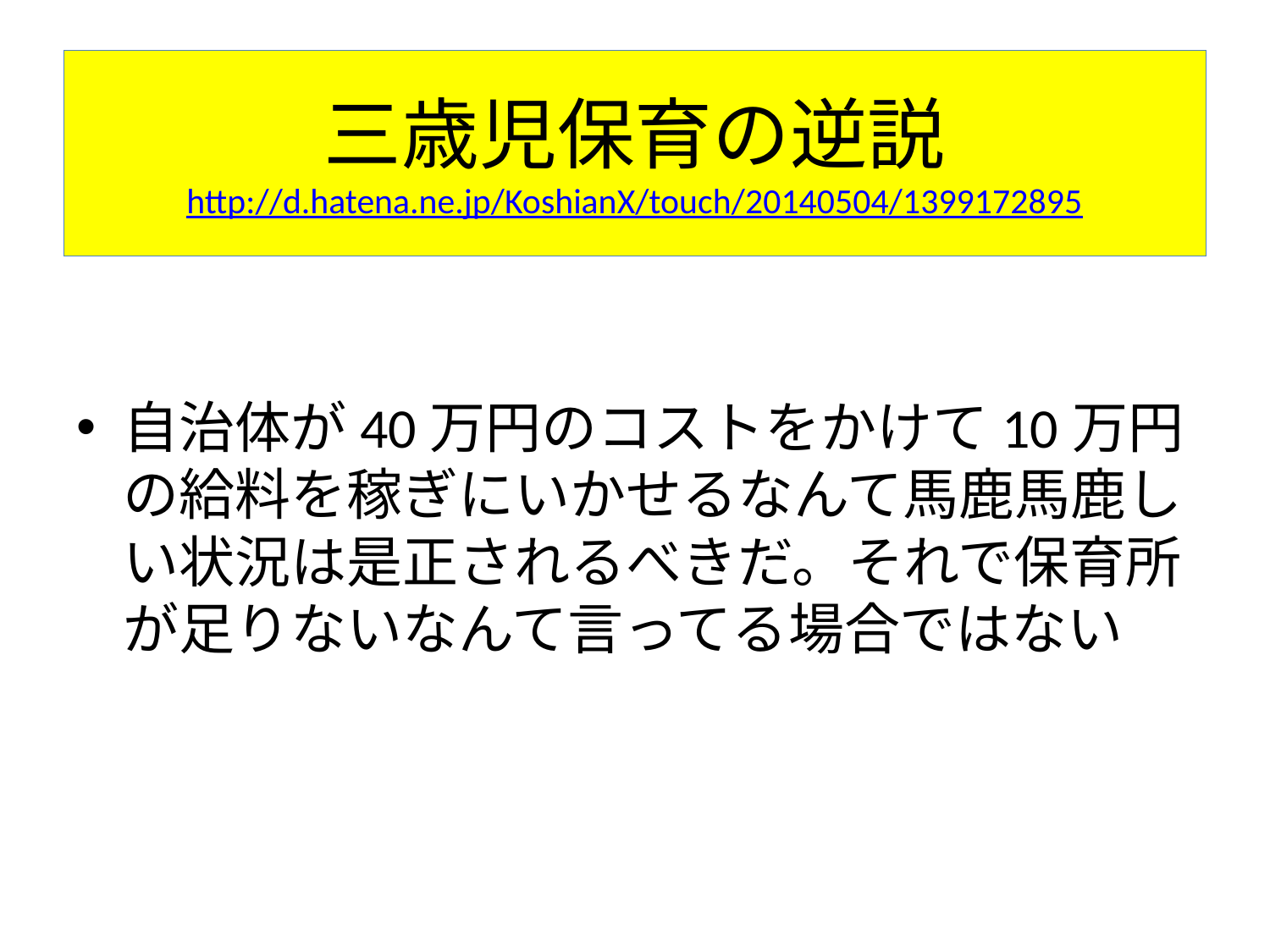

# 三歳児保育の逆説 http://d.hatena.ne.jp/KoshianX/touch/20140504/1399172895
自治体が40万円のコストをかけて10万円の給料を稼ぎにいかせるなんて馬鹿馬鹿しい状況は是正されるべきだ。それで保育所が足りないなんて言ってる場合ではない